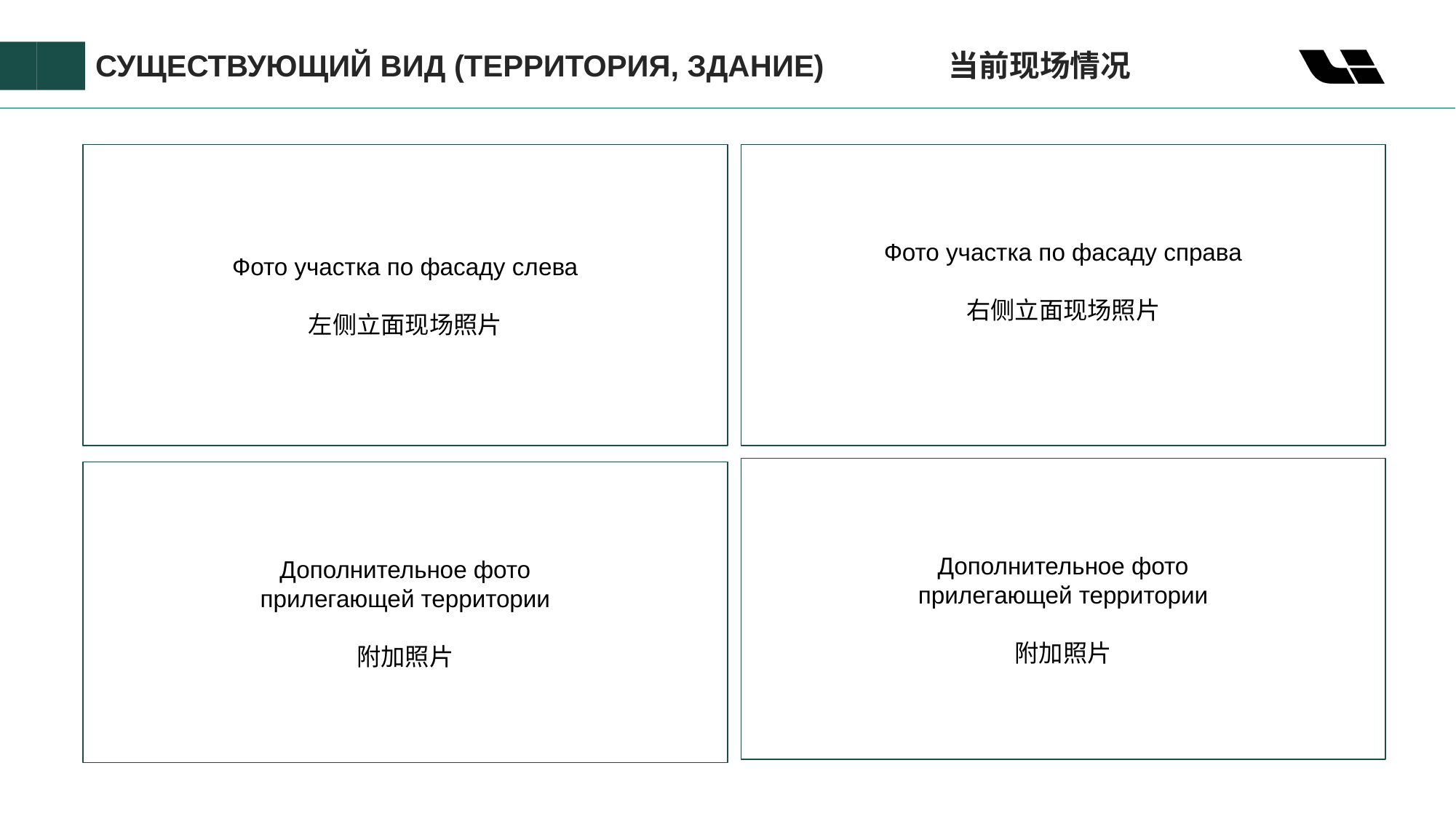

СУЩЕСТВУЮЩИЙ ВИД (ТЕРРИТОРИЯ, ЗДАНИЕ)              当前现场情况
Фото участка по фасаду слева
左侧立面现场照片
Фото участка по фасаду справа
右侧立面现场照片

Дополнительное фото
прилегающей территории
附加照片
Дополнительное фото
прилегающей территории

附加照片